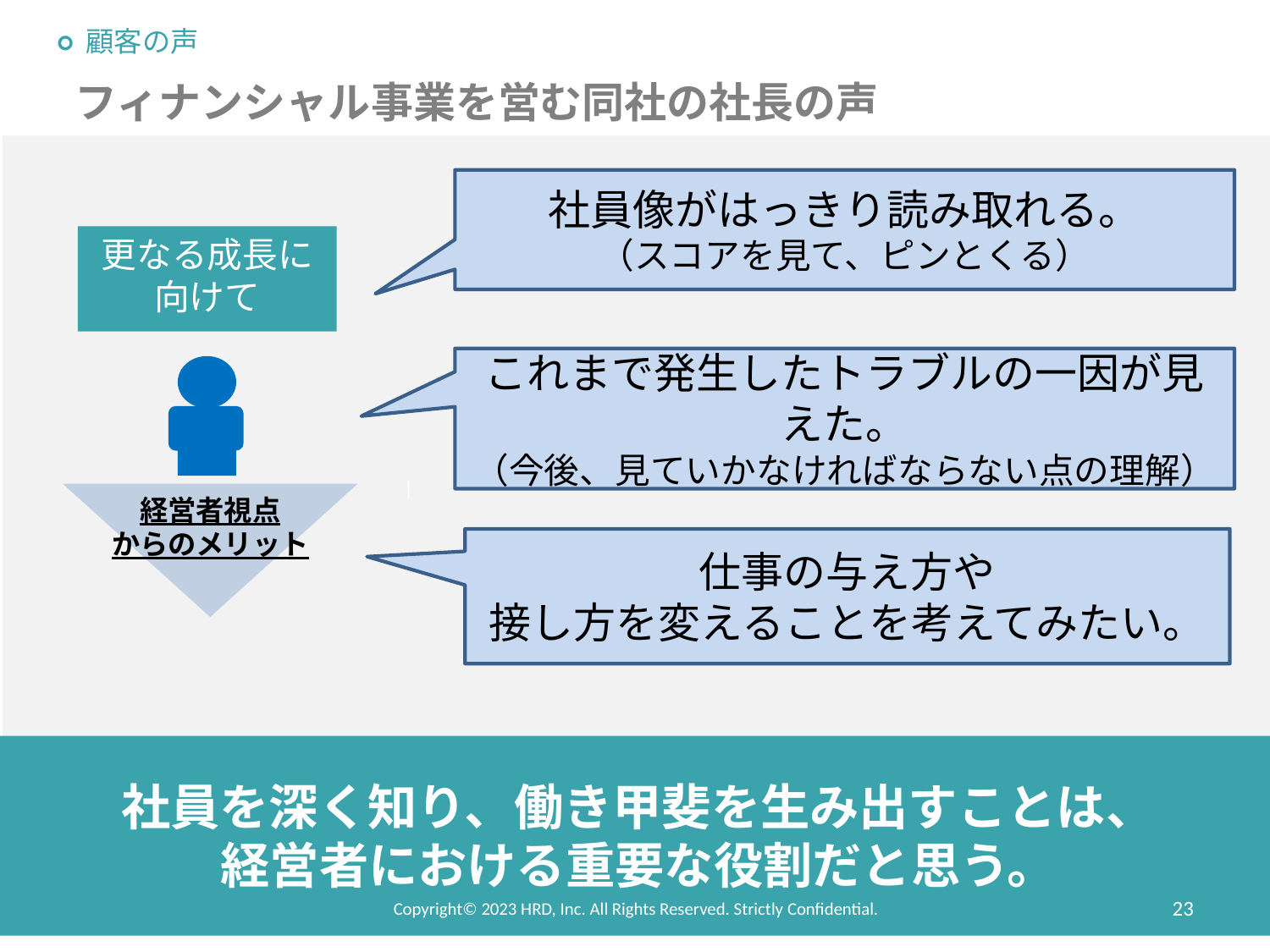

○ 顧客の声

フィナンシャル事業を営む同社の社長の声

社員像がはっきり読み取れる。
（スコアを見て、ピンとくる）
更なる成長に向けて

経営者視点
からのメリット
これまで発生したトラブルの一因が見えた。
（今後、見ていかなければならない点の理解）
仕事の与え方や
接し方を変えることを考えてみたい。

社員を深く知り、働き甲斐を生み出すことは、
経営者における重要な役割だと思う。
Copyright©️ 2023 HRD, Inc. All Rights Reserved. Strictly Confidential.
23